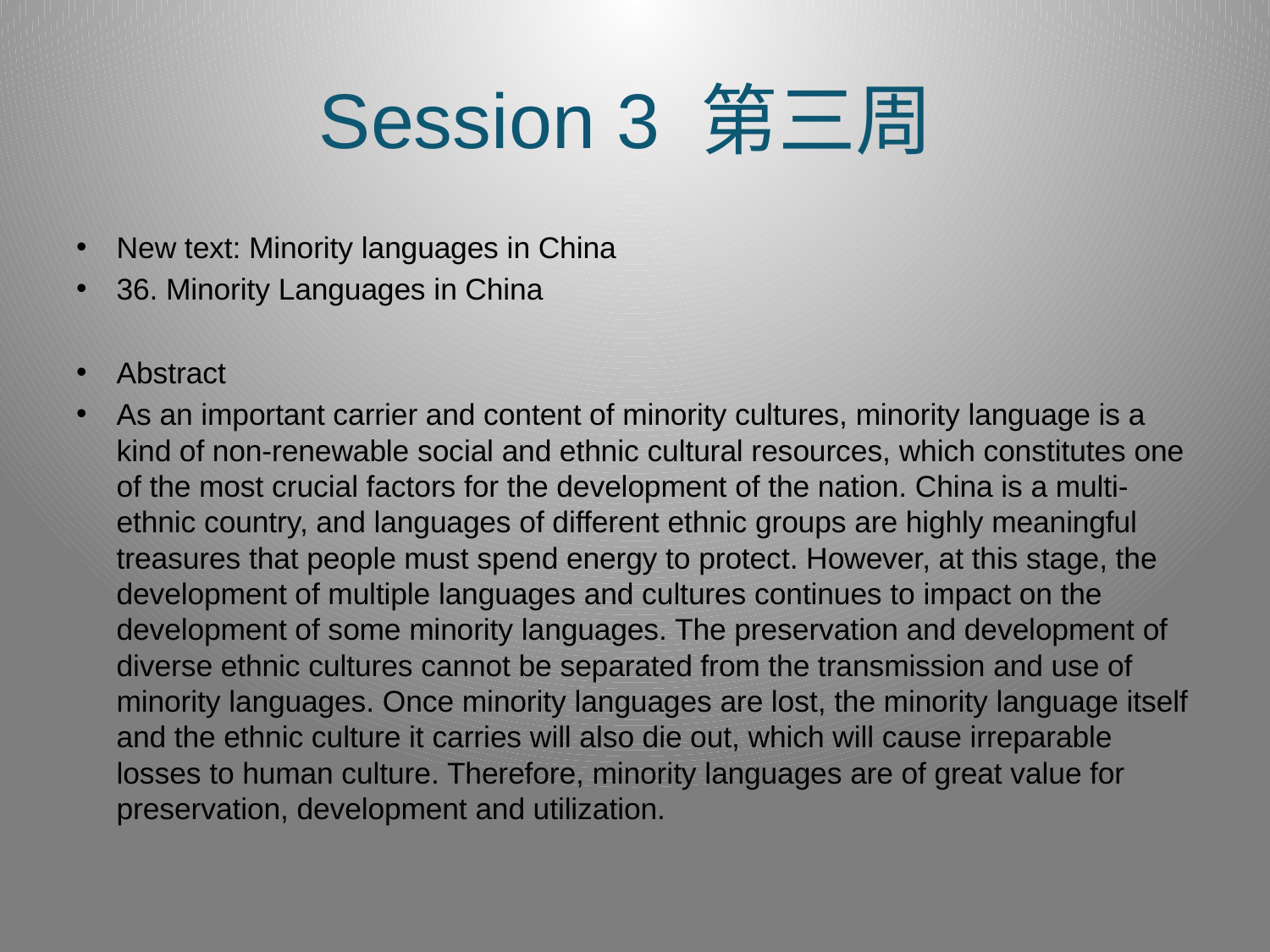

# Session 3 第三周
New text: Minority languages in China
36. Minority Languages in China

Abstract
As an important carrier and content of minority cultures, minority language is a kind of non-renewable social and ethnic cultural resources, which constitutes one of the most crucial factors for the development of the nation. China is a multi-ethnic country, and languages of different ethnic groups are highly meaningful treasures that people must spend energy to protect. However, at this stage, the development of multiple languages and cultures continues to impact on the development of some minority languages. The preservation and development of diverse ethnic cultures cannot be separated from the transmission and use of minority languages. Once minority languages are lost, the minority language itself and the ethnic culture it carries will also die out, which will cause irreparable losses to human culture. Therefore, minority languages are of great value for preservation, development and utilization.